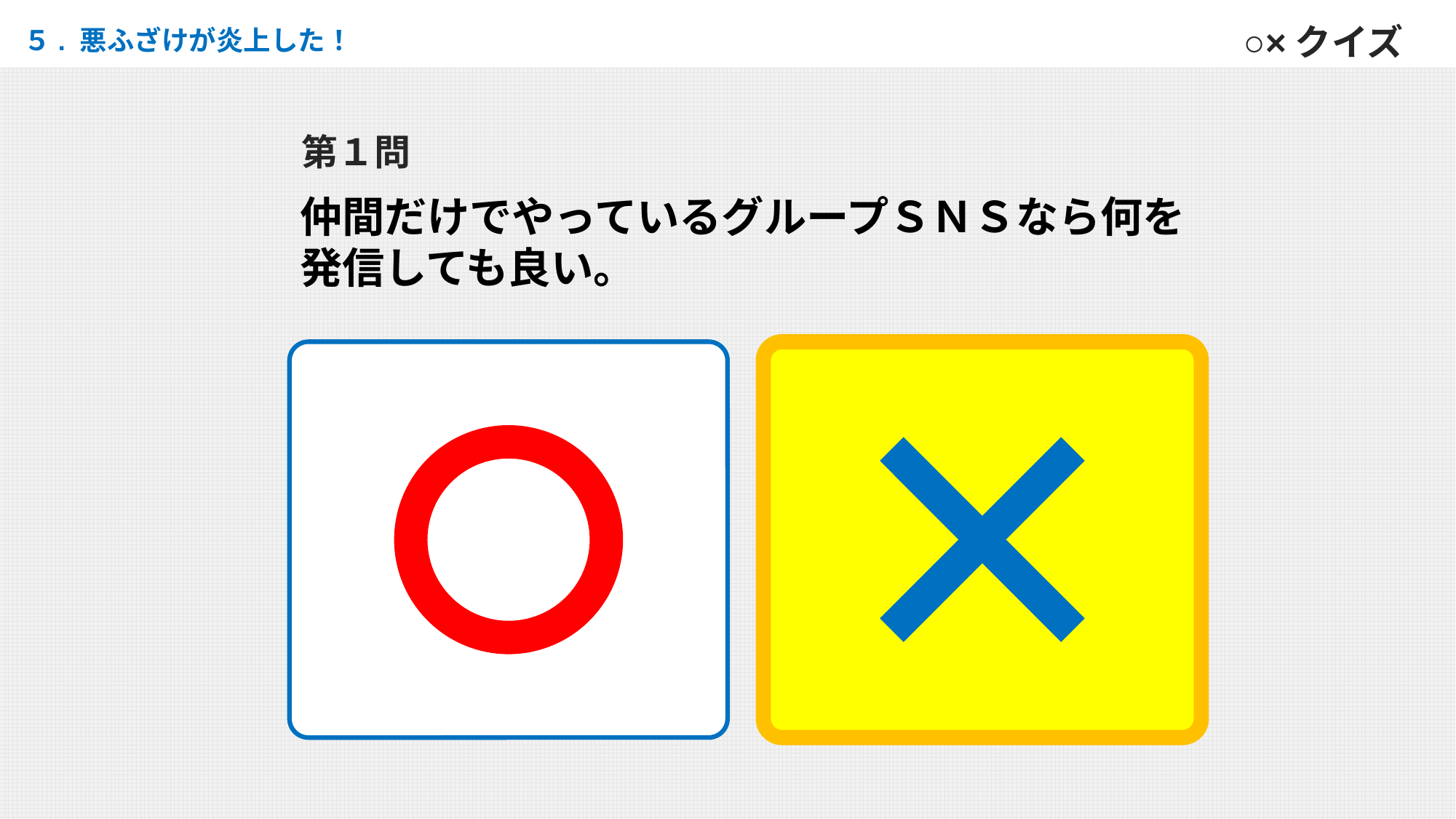

○×クイズ
５. 悪ふざけが炎上した！
第１問
仲間だけでやっているグループＳＮＳなら何を発信しても良い。